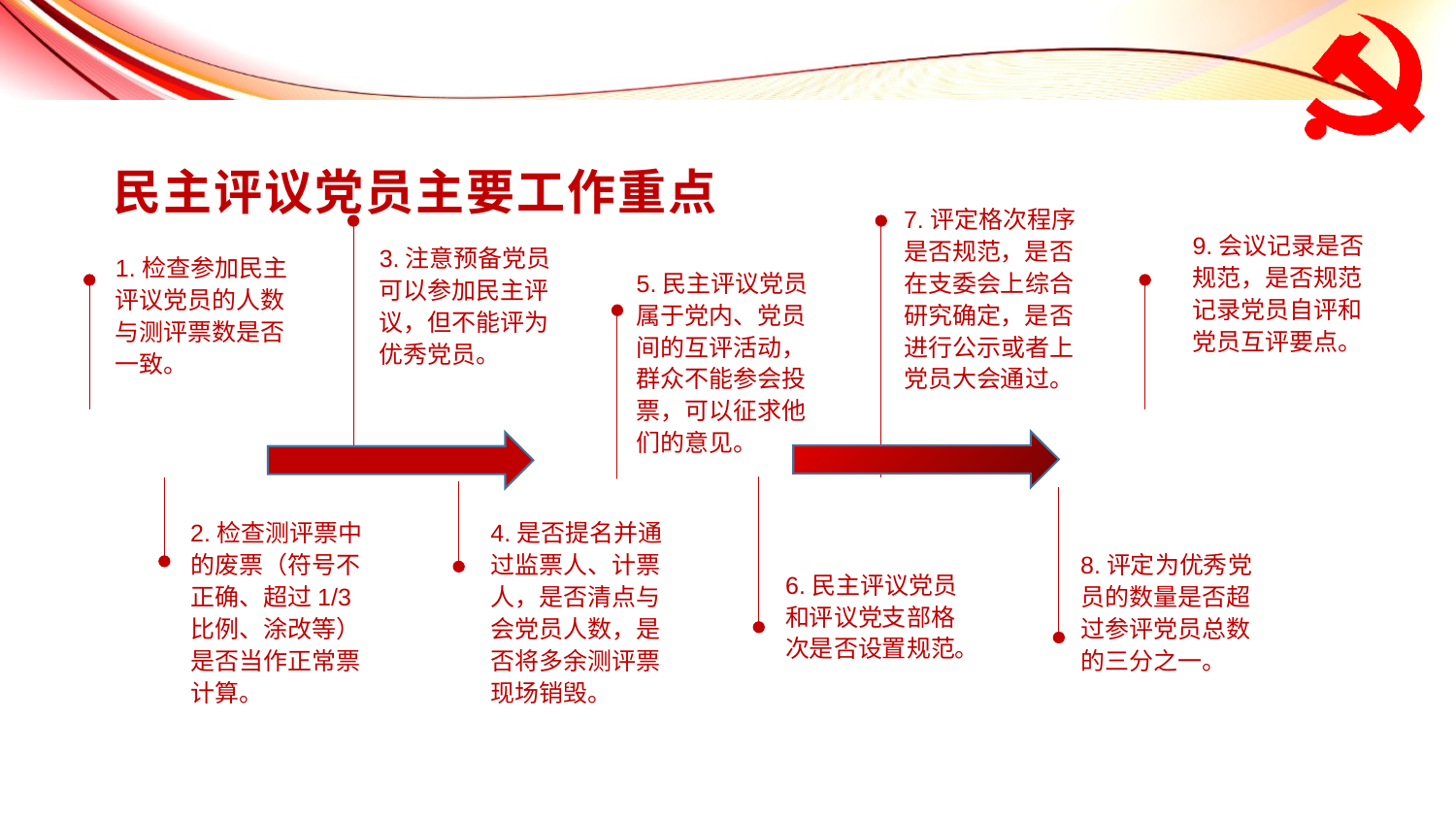

民主评议党员主要工作重点
7.评定格次程序是否规范，是否在支委会上综合研究确定，是否进行公示或者上党员大会通过。
3.注意预备党员可以参加民主评议，但不能评为优秀党员。
9.会议记录是否规范，是否规范记录党员自评和党员互评要点。
1.检查参加民主评议党员的人数与测评票数是否一致。
5.民主评议党员属于党内、党员间的互评活动，群众不能参会投票，可以征求他们的意见。

6.民主评议党员和评议党支部格次是否设置规范。
2.检查测评票中的废票（符号不正确、超过1/3比例、涂改等）是否当作正常票计算。
4.是否提名并通过监票人、计票人，是否清点与会党员人数，是否将多余测评票现场销毁。
8.评定为优秀党员的数量是否超过参评党员总数的三分之一。